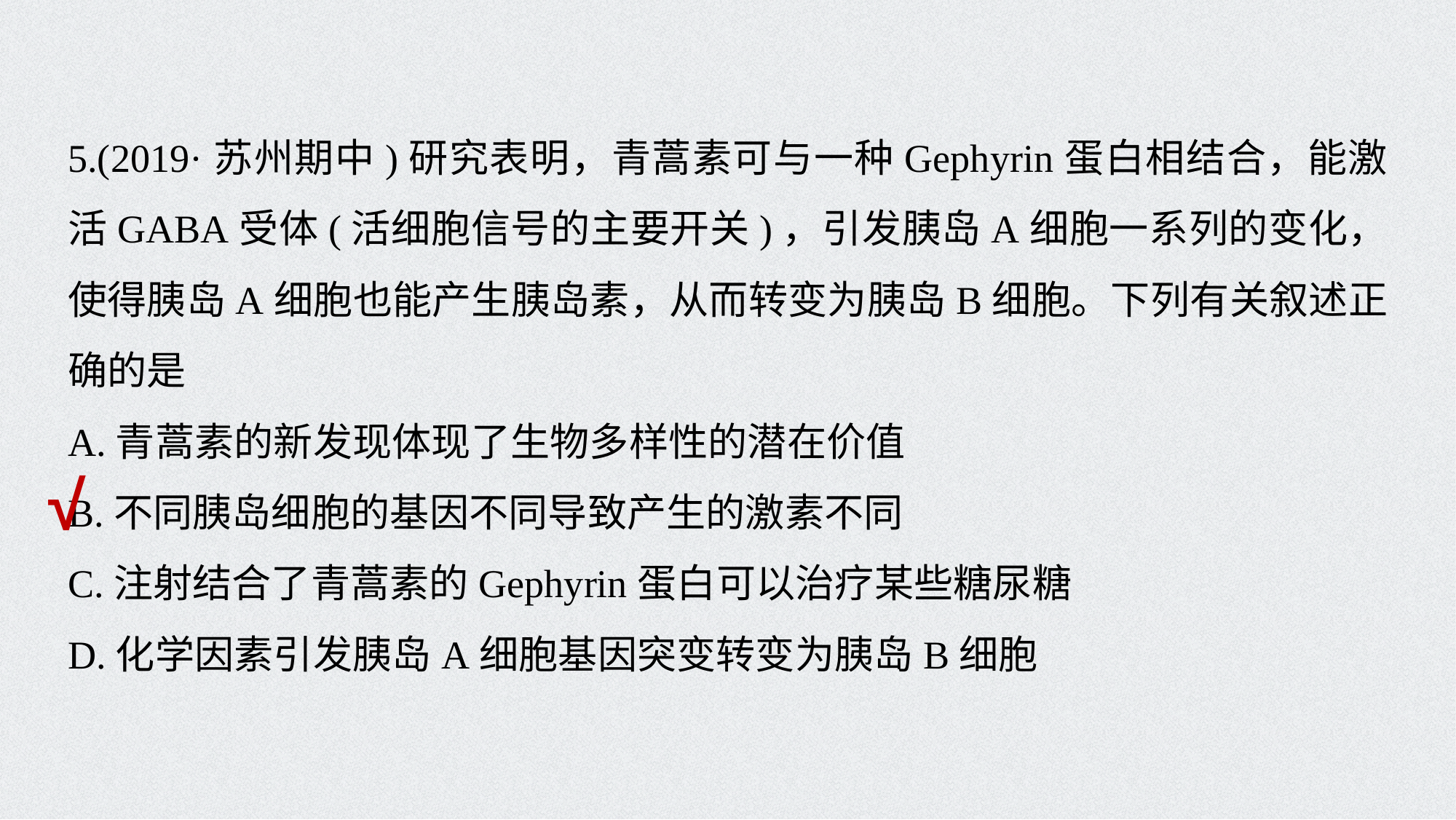

5.(2019·苏州期中)研究表明，青蒿素可与一种Gephyrin蛋白相结合，能激活GABA受体(活细胞信号的主要开关)，引发胰岛A细胞一系列的变化，使得胰岛A细胞也能产生胰岛素，从而转变为胰岛B细胞。下列有关叙述正确的是
A.青蒿素的新发现体现了生物多样性的潜在价值
B.不同胰岛细胞的基因不同导致产生的激素不同
C.注射结合了青蒿素的Gephyrin蛋白可以治疗某些糖尿糖
D.化学因素引发胰岛A细胞基因突变转变为胰岛B细胞
√